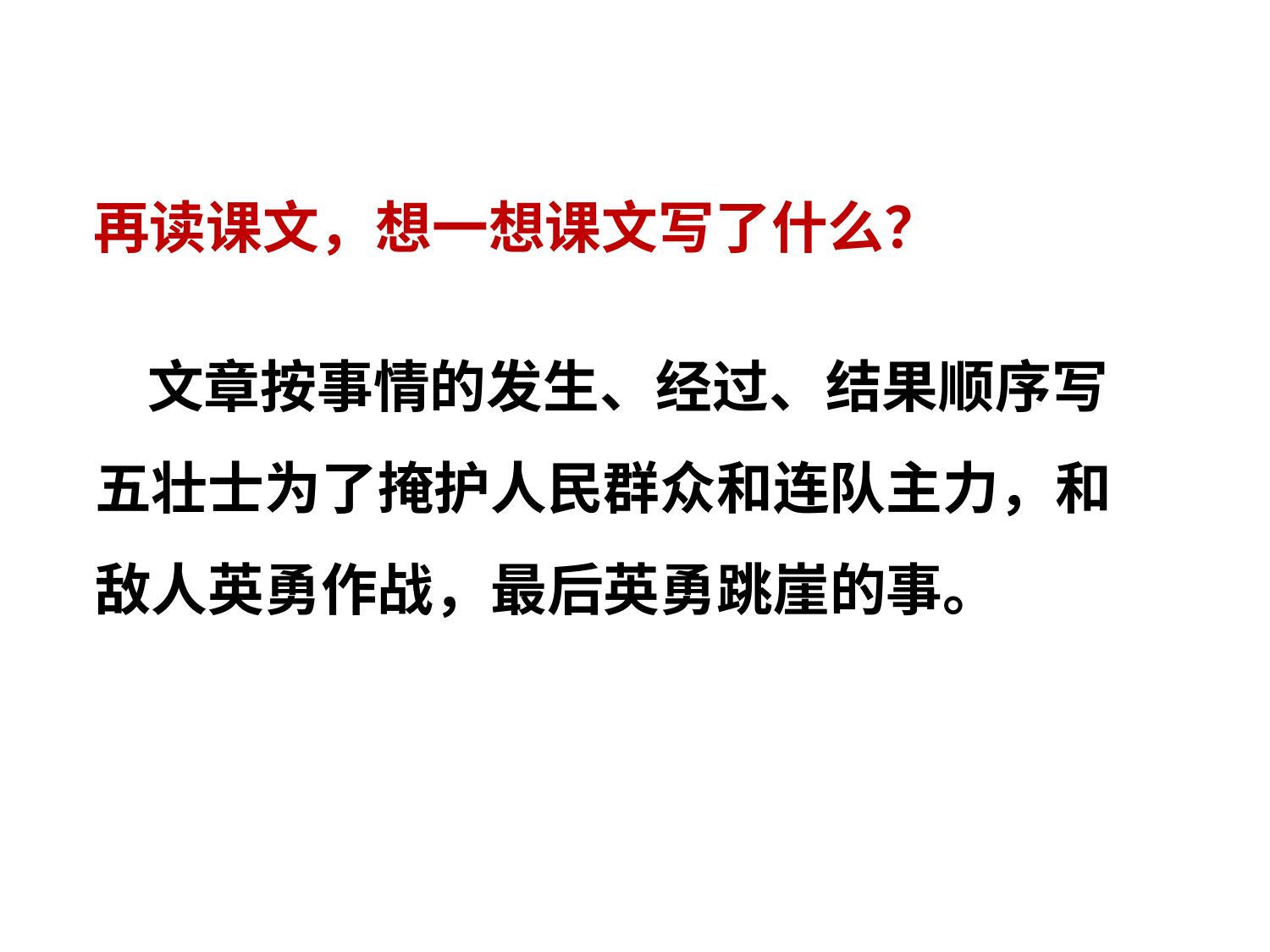

再读课文，想一想课文写了什么？
   文章按事情的发生、经过、结果顺序写五壮士为了掩护人民群众和连队主力，和敌人英勇作战，最后英勇跳崖的事。